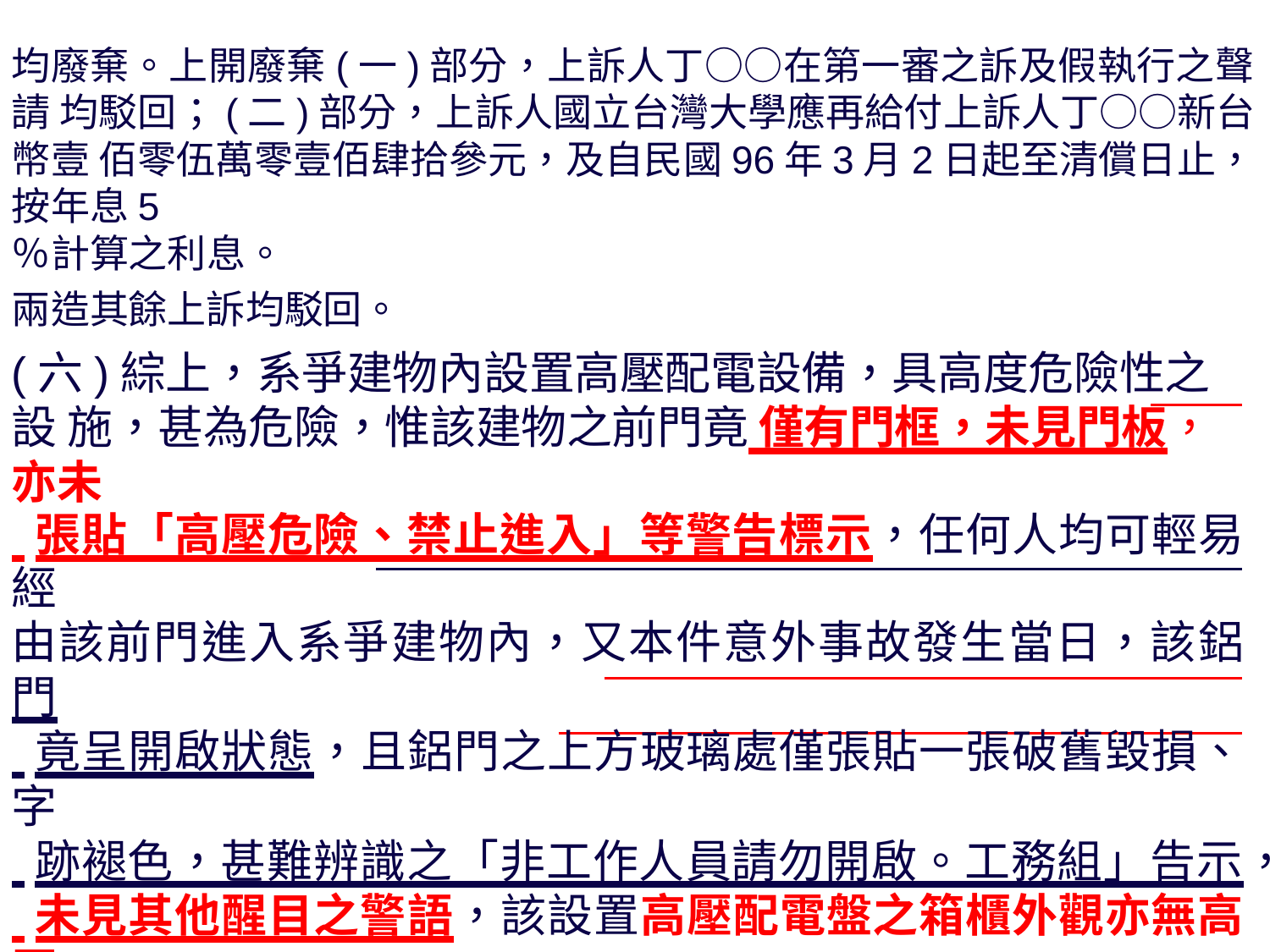

均廢棄。上開廢棄(一)部分，上訴人丁○○在第一審之訴及假執行之聲請 均駁回；(二)部分，上訴人國立台灣大學應再給付上訴人丁○○新台幣壹 佰零伍萬零壹佰肆拾參元，及自民國96年3月2日起至清償日止，按年息5
％計算之利息。
兩造其餘上訴均駁回。
(六)綜上，系爭建物內設置高壓配電設備，具高度危險性之設 施，甚為危險，惟該建物之前門竟 僅有門框，未見門板，亦未
 張貼「高壓危險、禁止進入」等警告標示，任何人均可輕易經
由該前門進入系爭建物內，又本件意外事故發生當日，該鋁 門
 竟呈開啟狀態，且鋁門之上方玻璃處僅張貼一張破舊毀損、字
 跡褪色，甚難辨識之「非工作人員請勿開啟。工務組」告示，
 未見其他醒目之警語，該設置高壓配電盤之箱櫃外觀亦無高壓
 電危險之警語等等，均足證台灣大學對於系爭建物之管理有欠
 缺。丁○○以台灣大學之公有公共設施之管理有所欠缺，依國
家賠償法第3條第1項之規定，請求台灣大學負國家賠償責任，  即屬有據。